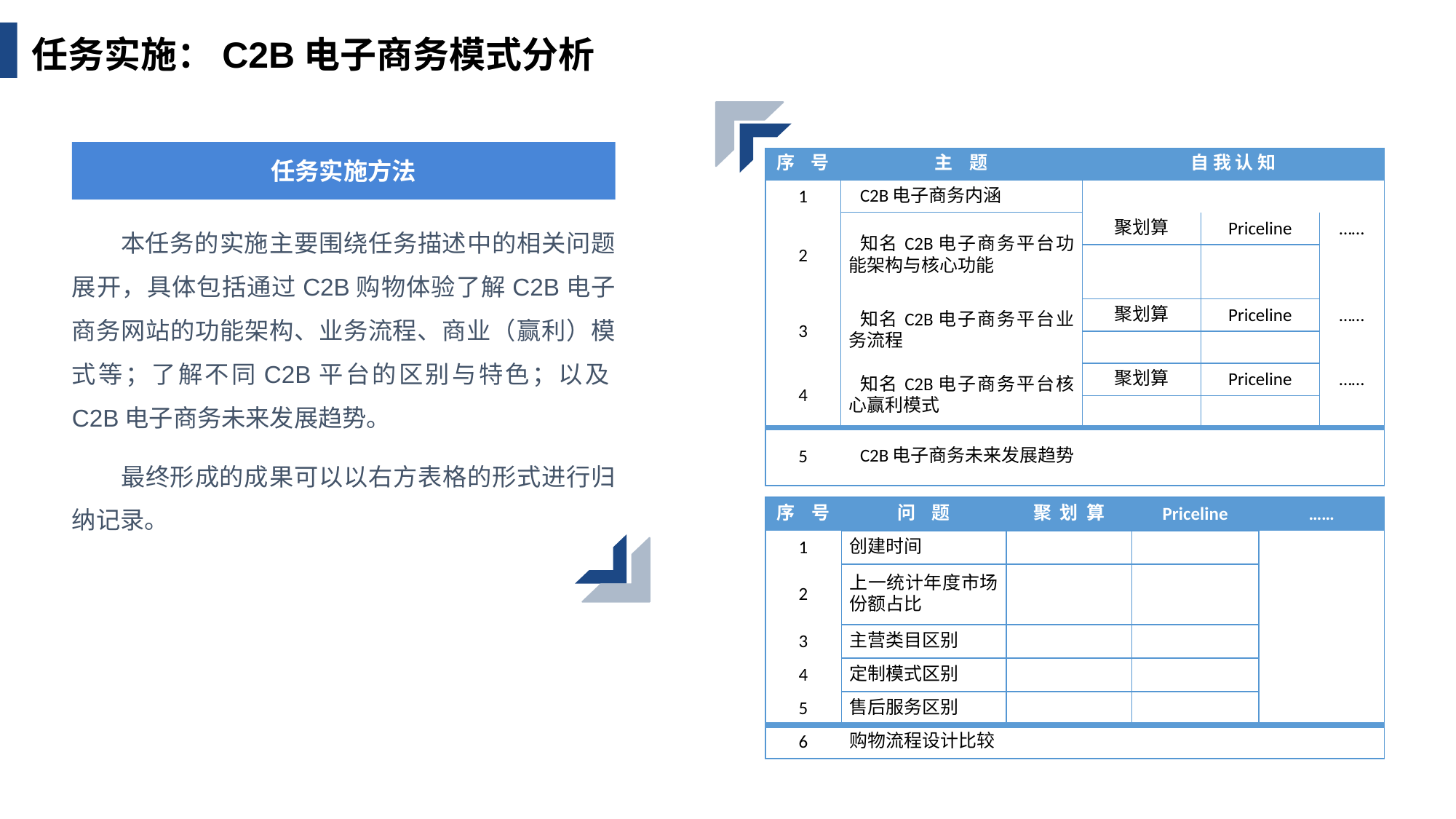

任务实施：C2B电子商务模式分析

| 序 号 | 主 题 | 自 我 认 知 |  |  |
| --- | --- | --- | --- | --- |
| 1 | C2B电子商务内涵 |  |  |  |
| 2 | 知名C2B电子商务平台功能架构与核心功能 | 聚划算 | Priceline | …… |
|  |  |  |  |  |
| 3 | 知名C2B电子商务平台业务流程 | 聚划算 | Priceline | …… |
|  |  |  |  |  |
| 4 | 知名C2B电子商务平台核心赢利模式 | 聚划算 | Priceline | …… |
|  |  |  |  |  |
| 5 | C2B电子商务未来发展趋势 |  |  |  |
任务实施方法
       本任务的实施主要围绕任务描述中的相关问题展开，具体包括通过C2B购物体验了解C2B电子商务网站的功能架构、业务流程、商业（赢利）模式等；了解不同C2B平台的区别与特色；以及C2B电子商务未来发展趋势。
       最终形成的成果可以以右方表格的形式进行归纳记录。
| 序 号 | 问 题 | 聚 划 算 | Priceline | …… |
| --- | --- | --- | --- | --- |
| 1 | 创建时间 |  |  |  |
| 2 | 上一统计年度市场份额占比 |  |  |  |
| 3 | 主营类目区别 |  |  |  |
| 4 | 定制模式区别 |  |  |  |
| 5 | 售后服务区别 |  |  |  |
| 6 | 购物流程设计比较 |  |  |  |